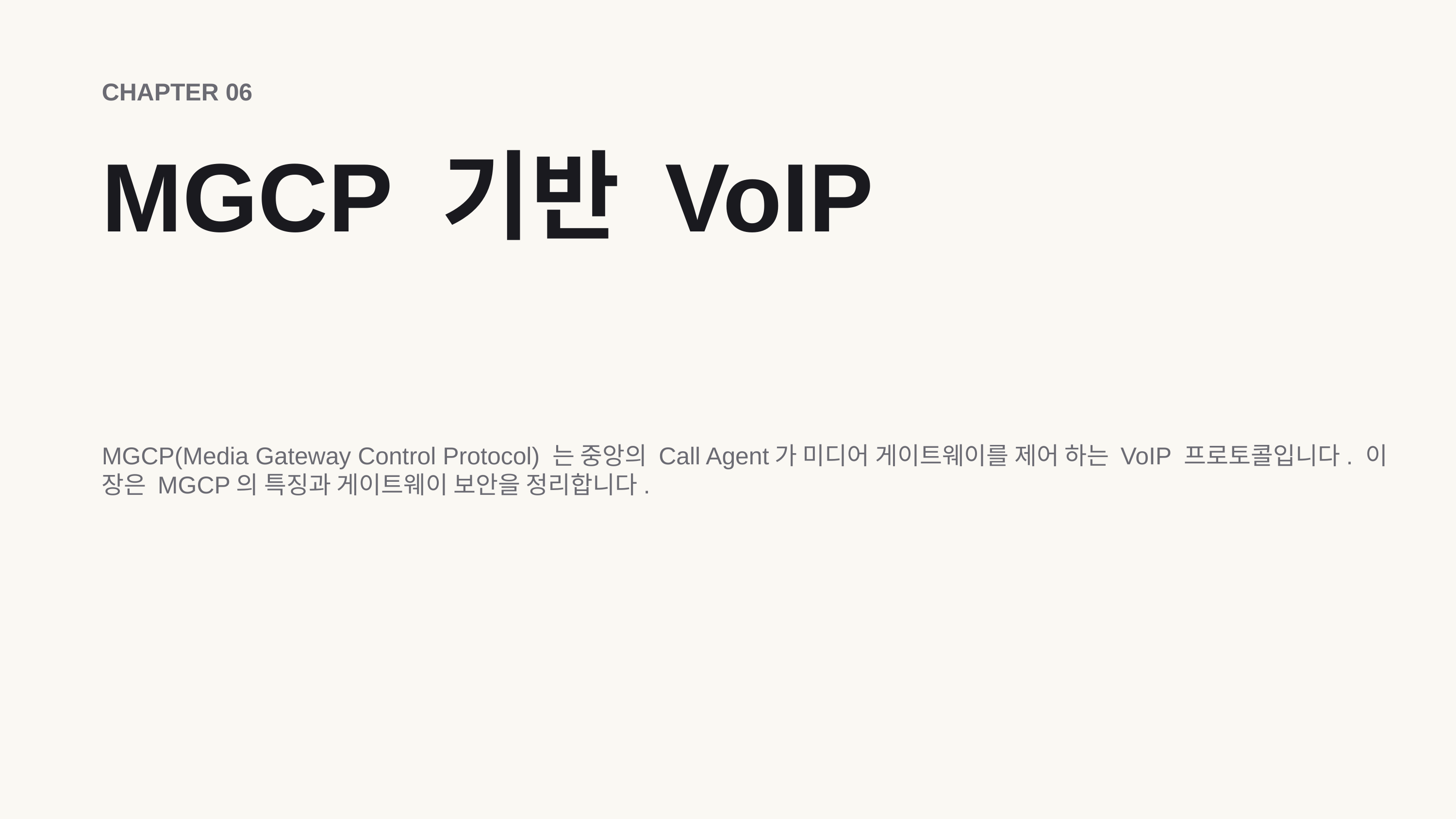

CHAPTER 06
MGCP 기반 VoIP
MGCP(Media Gateway Control Protocol) 는 중앙의 Call Agent가 미디어 게이트웨이를 제어 하는 VoIP 프로토콜입니다. 이 장은 MGCP의 특징과 게이트웨이 보안을 정리합니다.